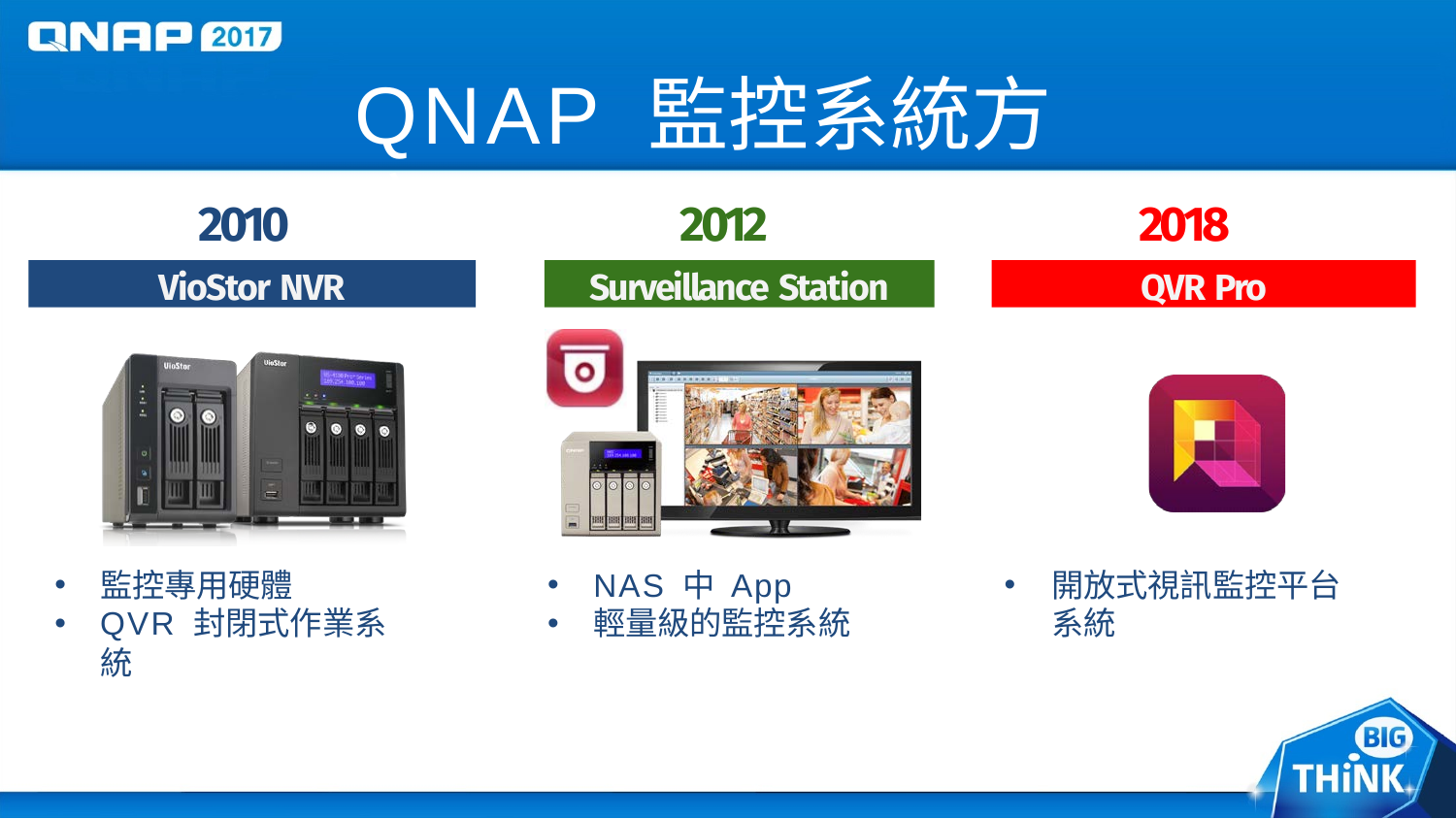

# QNAP 監控系統方案
2010
2012
2018
VioStor NVR
Surveillance Station
QVR Pro

監控專用硬體
QVR 封閉式作業系統
NAS 中App
輕量級的監控系統
開放式視訊監控平台 系統